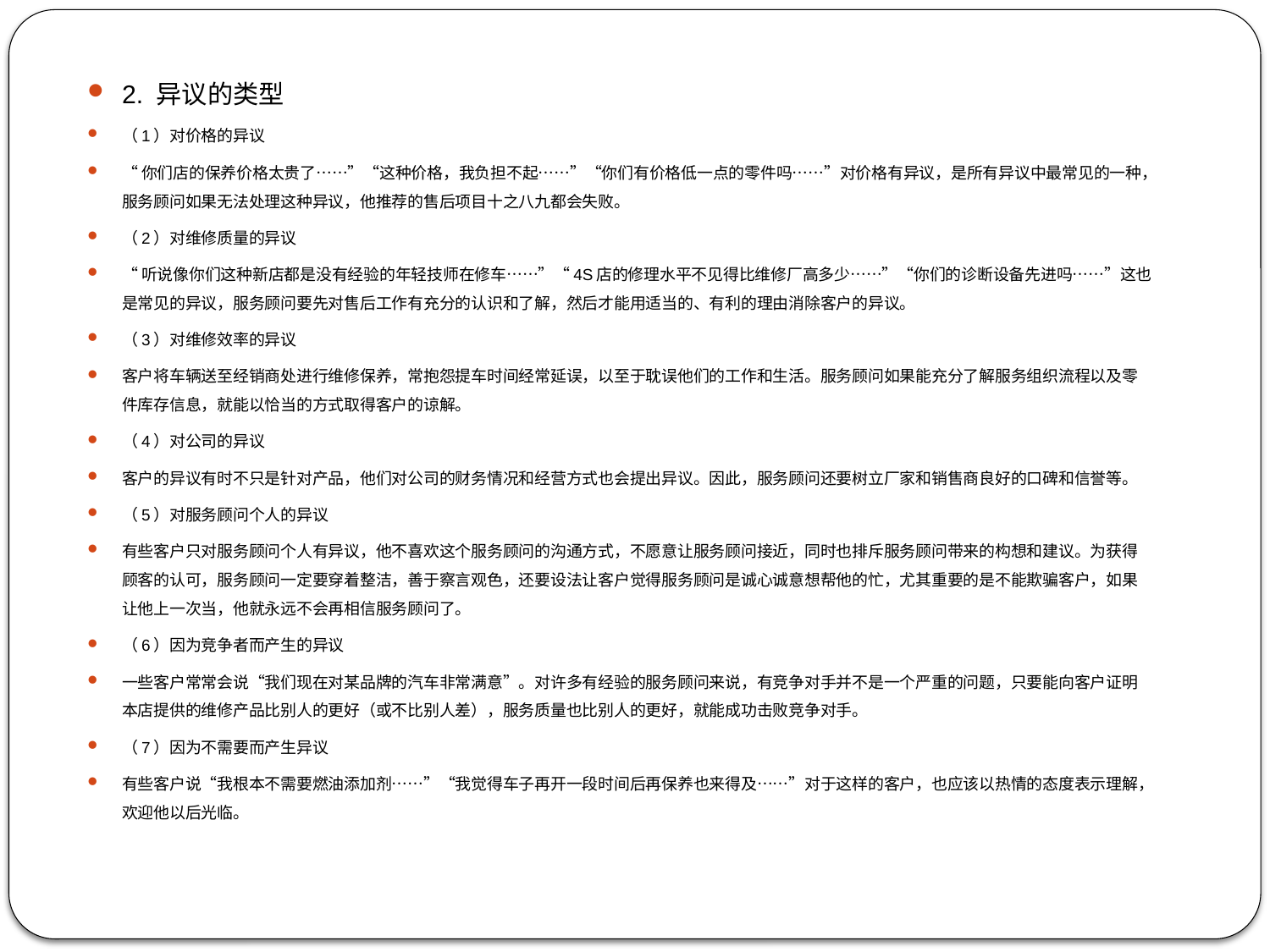

2. 异议的类型
（1）对价格的异议
“你们店的保养价格太贵了……”“这种价格，我负担不起……”“你们有价格低一点的零件吗……”对价格有异议，是所有异议中最常见的一种，服务顾问如果无法处理这种异议，他推荐的售后项目十之八九都会失败。
（2）对维修质量的异议
“听说像你们这种新店都是没有经验的年轻技师在修车……”“4S店的修理水平不见得比维修厂高多少……”“你们的诊断设备先进吗……”这也是常见的异议，服务顾问要先对售后工作有充分的认识和了解，然后才能用适当的、有利的理由消除客户的异议。
（3）对维修效率的异议
客户将车辆送至经销商处进行维修保养，常抱怨提车时间经常延误，以至于耽误他们的工作和生活。服务顾问如果能充分了解服务组织流程以及零件库存信息，就能以恰当的方式取得客户的谅解。
（4）对公司的异议
客户的异议有时不只是针对产品，他们对公司的财务情况和经营方式也会提出异议。因此，服务顾问还要树立厂家和销售商良好的口碑和信誉等。
（5）对服务顾问个人的异议
有些客户只对服务顾问个人有异议，他不喜欢这个服务顾问的沟通方式，不愿意让服务顾问接近，同时也排斥服务顾问带来的构想和建议。为获得顾客的认可，服务顾问一定要穿着整洁，善于察言观色，还要设法让客户觉得服务顾问是诚心诚意想帮他的忙，尤其重要的是不能欺骗客户，如果让他上一次当，他就永远不会再相信服务顾问了。
（6）因为竞争者而产生的异议
一些客户常常会说“我们现在对某品牌的汽车非常满意”。对许多有经验的服务顾问来说，有竞争对手并不是一个严重的问题，只要能向客户证明本店提供的维修产品比别人的更好（或不比别人差），服务质量也比别人的更好，就能成功击败竞争对手。
（7）因为不需要而产生异议
有些客户说“我根本不需要燃油添加剂……”“我觉得车子再开一段时间后再保养也来得及……”对于这样的客户，也应该以热情的态度表示理解，欢迎他以后光临。